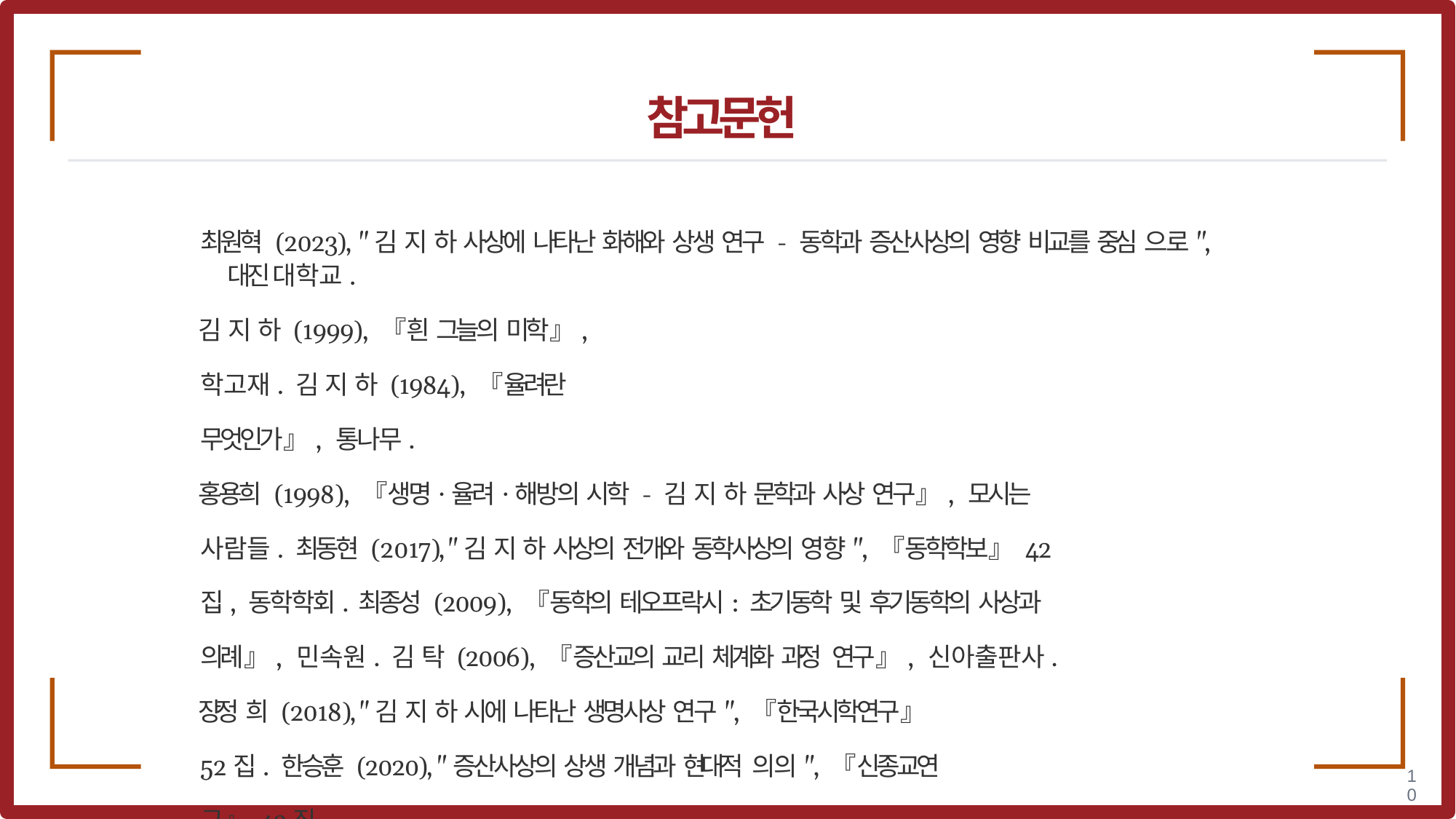

# 참고문헌

최원혁 (2023), "김 지 하 사상에 나타난 화해와 상생 연구 - 동학과 증산사상의 영향 비교를 중심 으로", 대진 대학교.
김 지 하 (1999), 『흰 그늘의 미학』, 학고재. 김 지 하 (1984), 『율려란 무엇인가』, 통나무.
홍용희 (1998), 『생명·율려·해방의 시학 - 김 지 하 문학과 사상 연구』, 모시는 사람들. 최동현 (2017), "김 지 하 사상의 전개와 동학사상의 영향", 『동학학보』 42집, 동학학회. 최종성 (2009), 『동학의 테오프락시: 초기동학 및 후기동학의 사상과 의례』, 민속원. 김 탁 (2006), 『증산교의 교리 체계화 과정 연구』, 신아출판사.
장정 희 (2018), "김 지 하 시에 나타난 생명사상 연구", 『한국시학연구』 52집. 한승훈 (2020), "증산사상의 상생 개념과 현대적 의의", 『신종교연구』 43집.
10